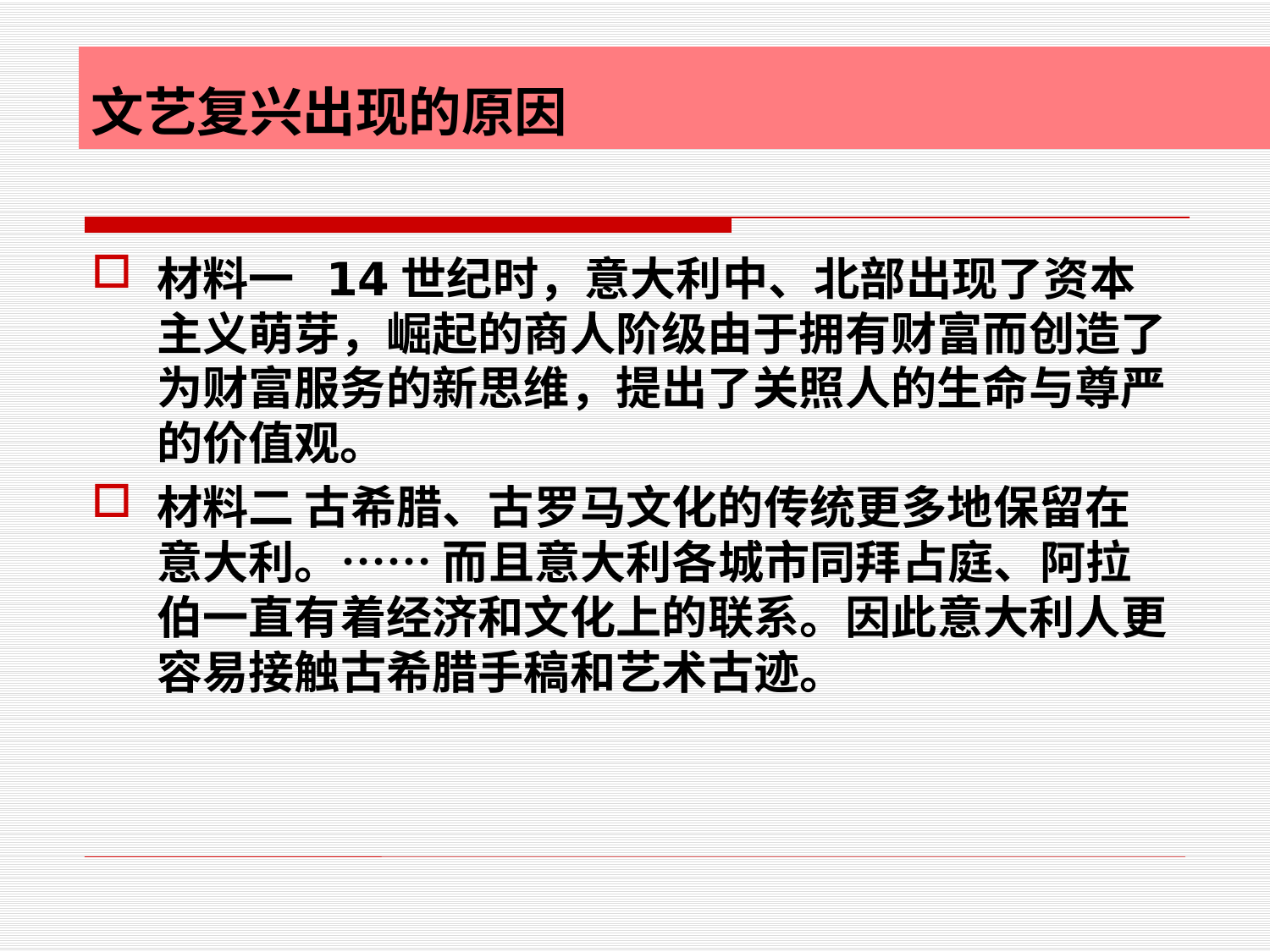

# 文艺复兴出现的原因
材料一  14世纪时，意大利中、北部出现了资本主义萌芽，崛起的商人阶级由于拥有财富而创造了为财富服务的新思维，提出了关照人的生命与尊严的价值观。
材料二 古希腊、古罗马文化的传统更多地保留在意大利。…… 而且意大利各城市同拜占庭、阿拉伯一直有着经济和文化上的联系。因此意大利人更容易接触古希腊手稿和艺术古迹。